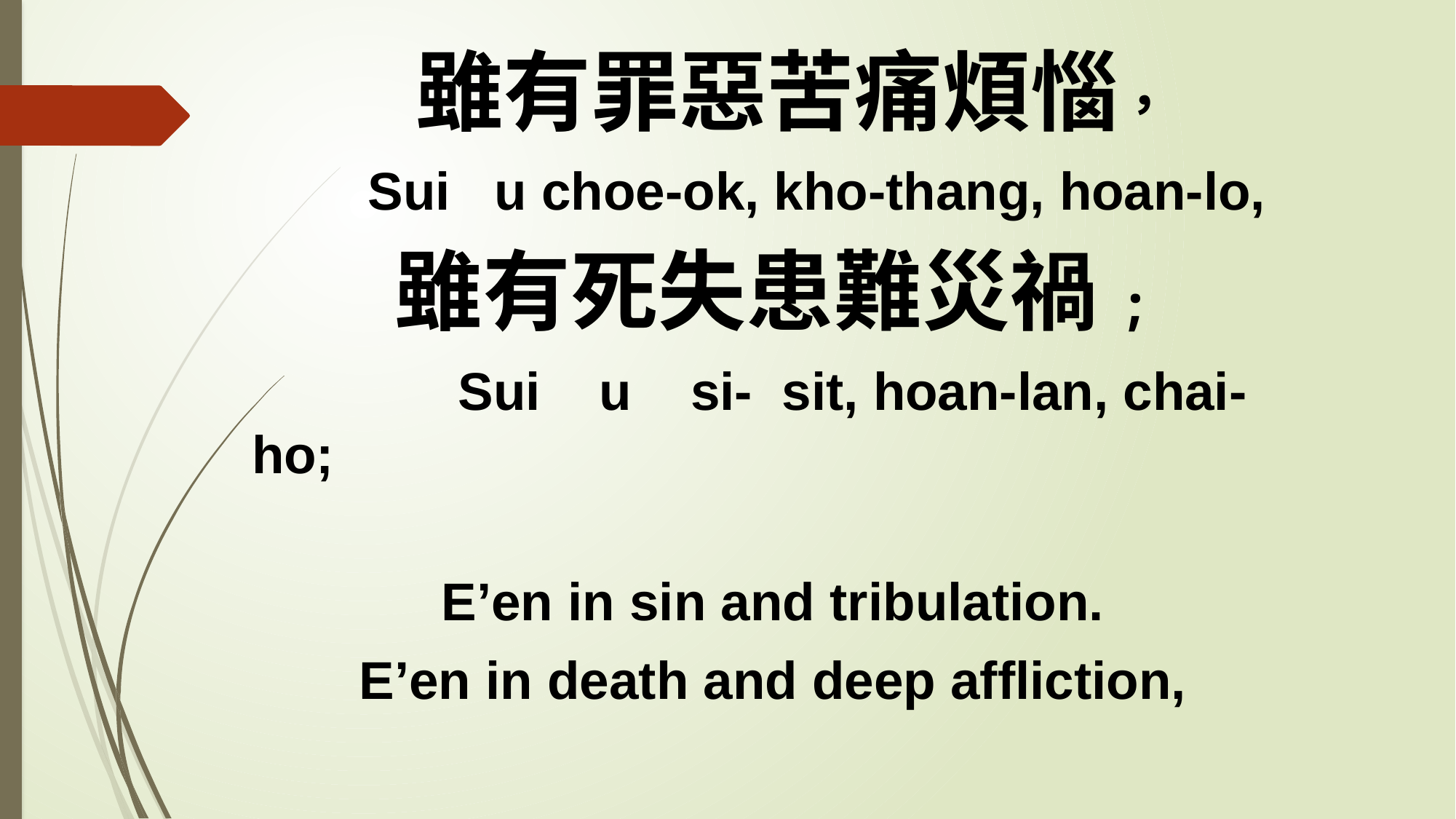

雖有罪惡苦痛煩惱，
      Sui   u choe-ok, kho-thang, hoan-lo,
雖有死失患難災禍;
              Sui    u    si-  sit, hoan-lan, chai-ho;

E’en in sin and tribulation.
E’en in death and deep affliction,